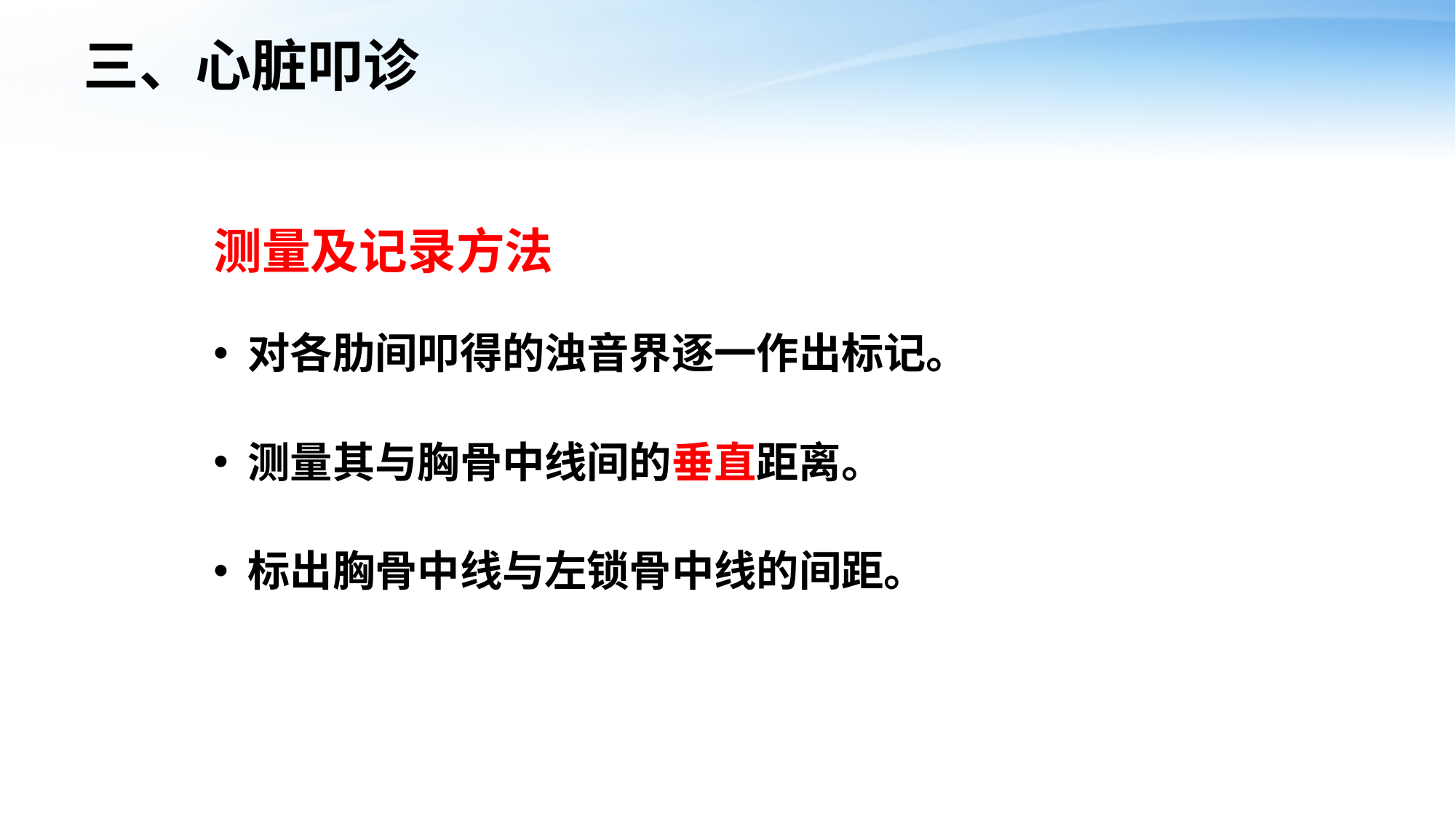

三、心脏叩诊
# 测量及记录方法

对各肋间叩得的浊音界逐一作出标记。

测量其与胸骨中线间的垂直距离。

标出胸骨中线与左锁骨中线的间距。